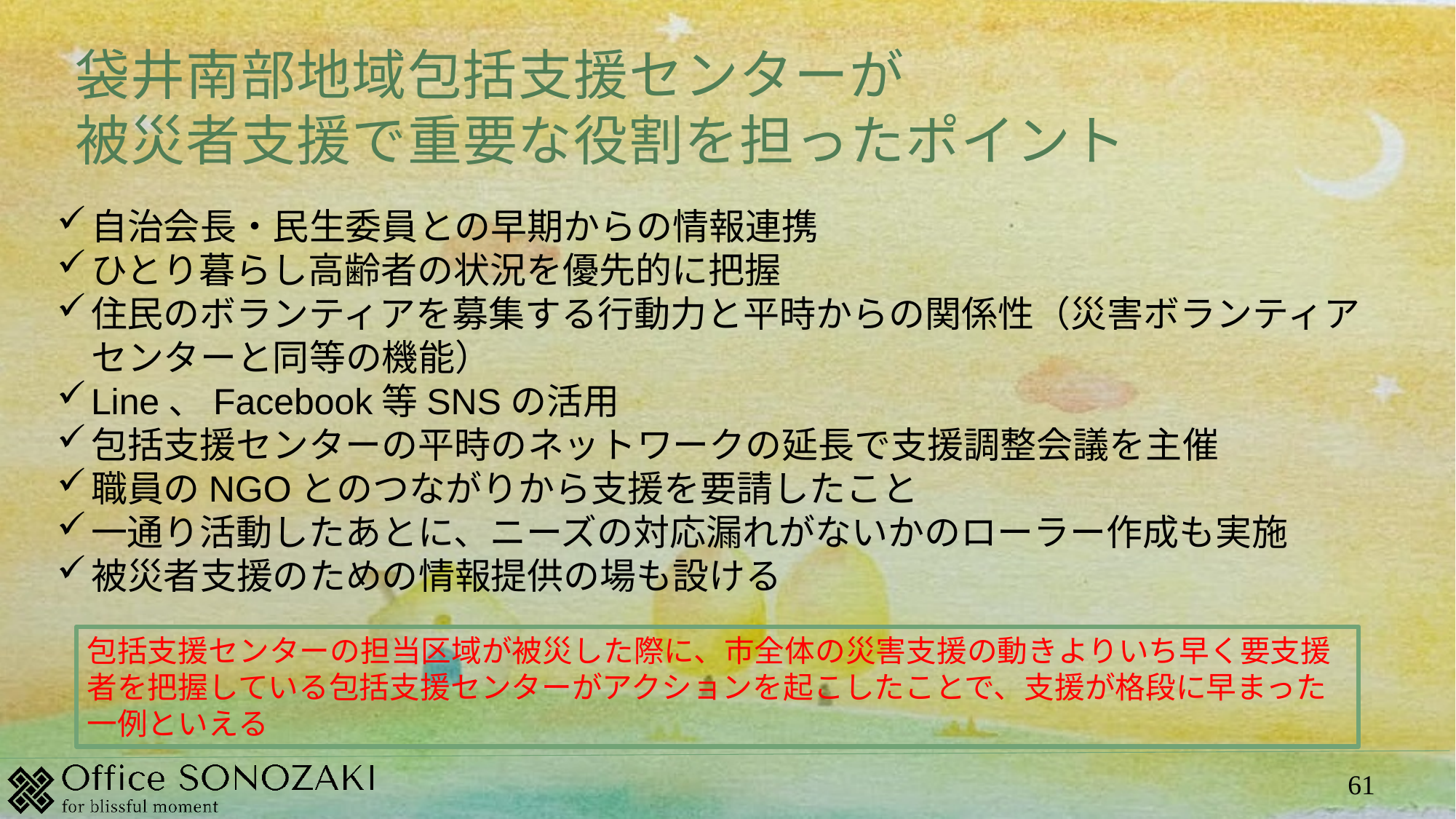

袋井南部地域包括支援センターが
被災者支援で重要な役割を担ったポイント
自治会長・民生委員との早期からの情報連携
ひとり暮らし高齢者の状況を優先的に把握
住民のボランティアを募集する行動力と平時からの関係性（災害ボランティアセンターと同等の機能）
Line、Facebook等SNSの活用
包括支援センターの平時のネットワークの延長で支援調整会議を主催
職員のNGOとのつながりから支援を要請したこと
一通り活動したあとに、ニーズの対応漏れがないかのローラー作成も実施
被災者支援のための情報提供の場も設ける
包括支援センターの担当区域が被災した際に、市全体の災害支援の動きよりいち早く要支援者を把握している包括支援センターがアクションを起こしたことで、支援が格段に早まった一例といえる
61